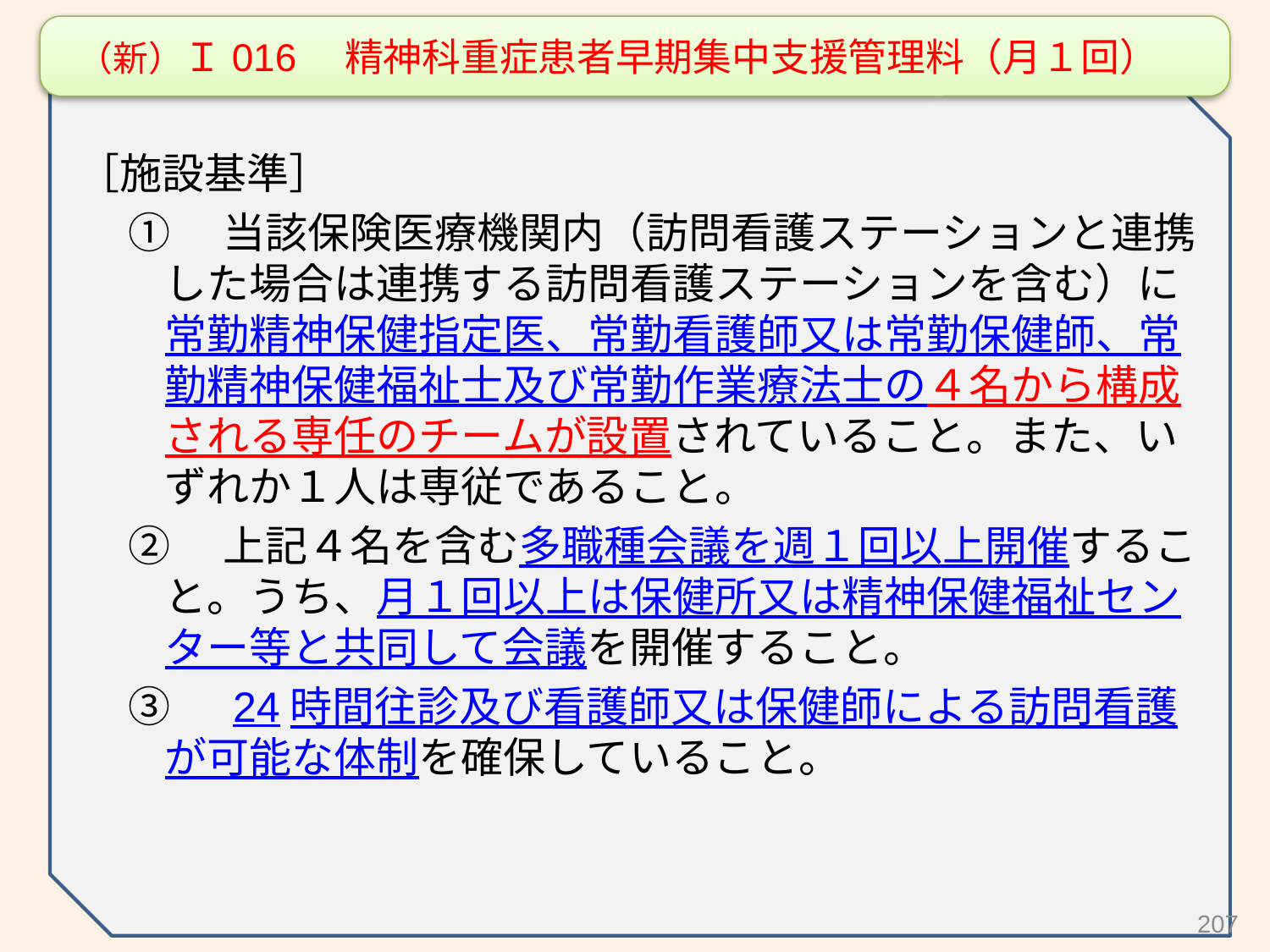

（新）Ｉ016　精神科重症患者早期集中支援管理料（月１回）

［施設基準］
①　当該保険医療機関内（訪問看護ステーションと連携した場合は連携する訪問看護ステーションを含む）に常勤精神保健指定医、常勤看護師又は常勤保健師、常勤精神保健福祉士及び常勤作業療法士の４名から構成される専任のチームが設置されていること。また、いずれか１人は専従であること。
②　上記４名を含む多職種会議を週１回以上開催すること。うち、月１回以上は保健所又は精神保健福祉センター等と共同して会議を開催すること。
③　24時間往診及び看護師又は保健師による訪問看護が可能な体制を確保していること。

207